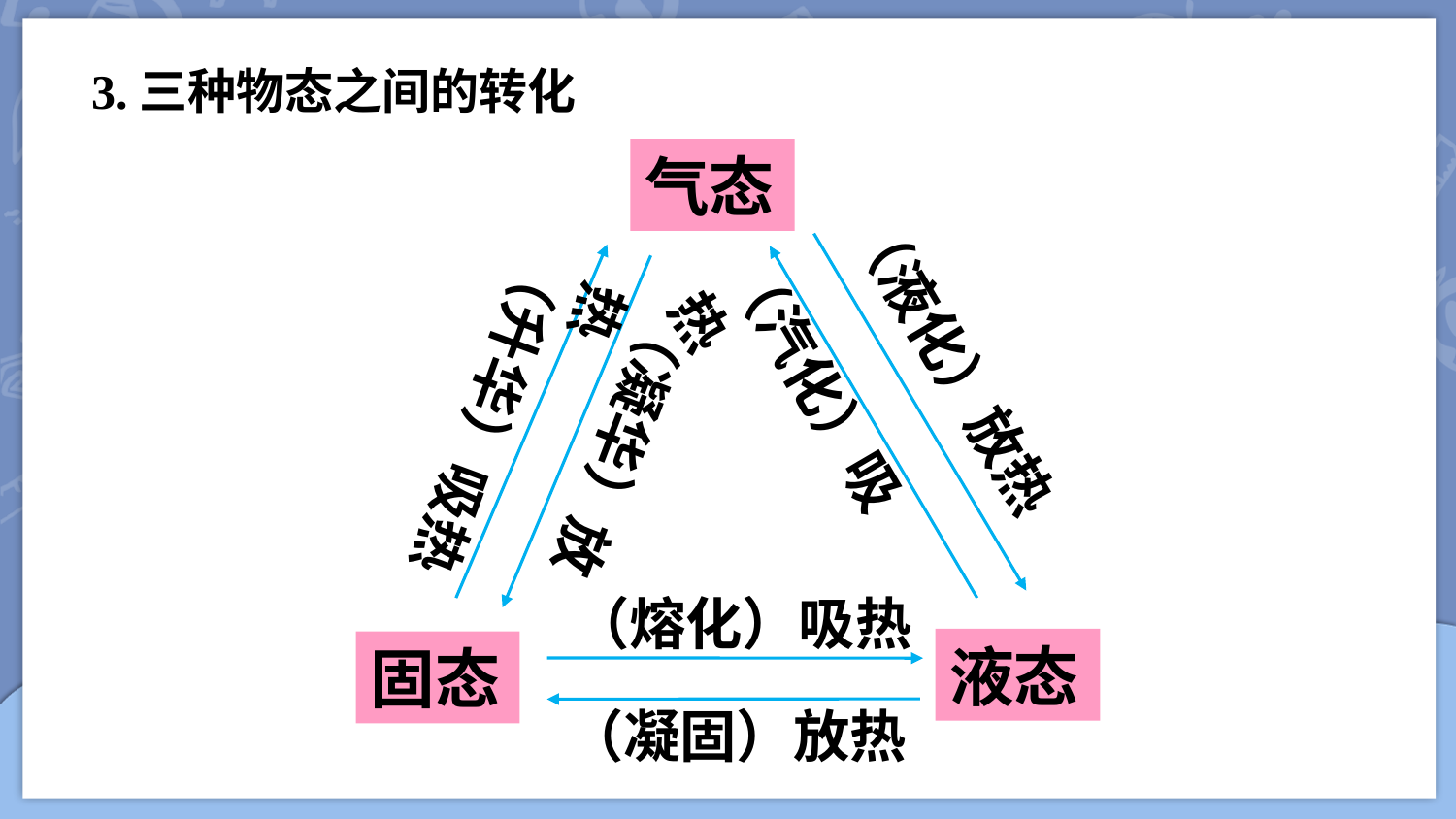

3.三种物态之间的转化
气态
液态
固态

（液化）放热
（升华）吸热
（汽化）吸热
（凝华）放热
（熔化）吸热
（凝固）放热